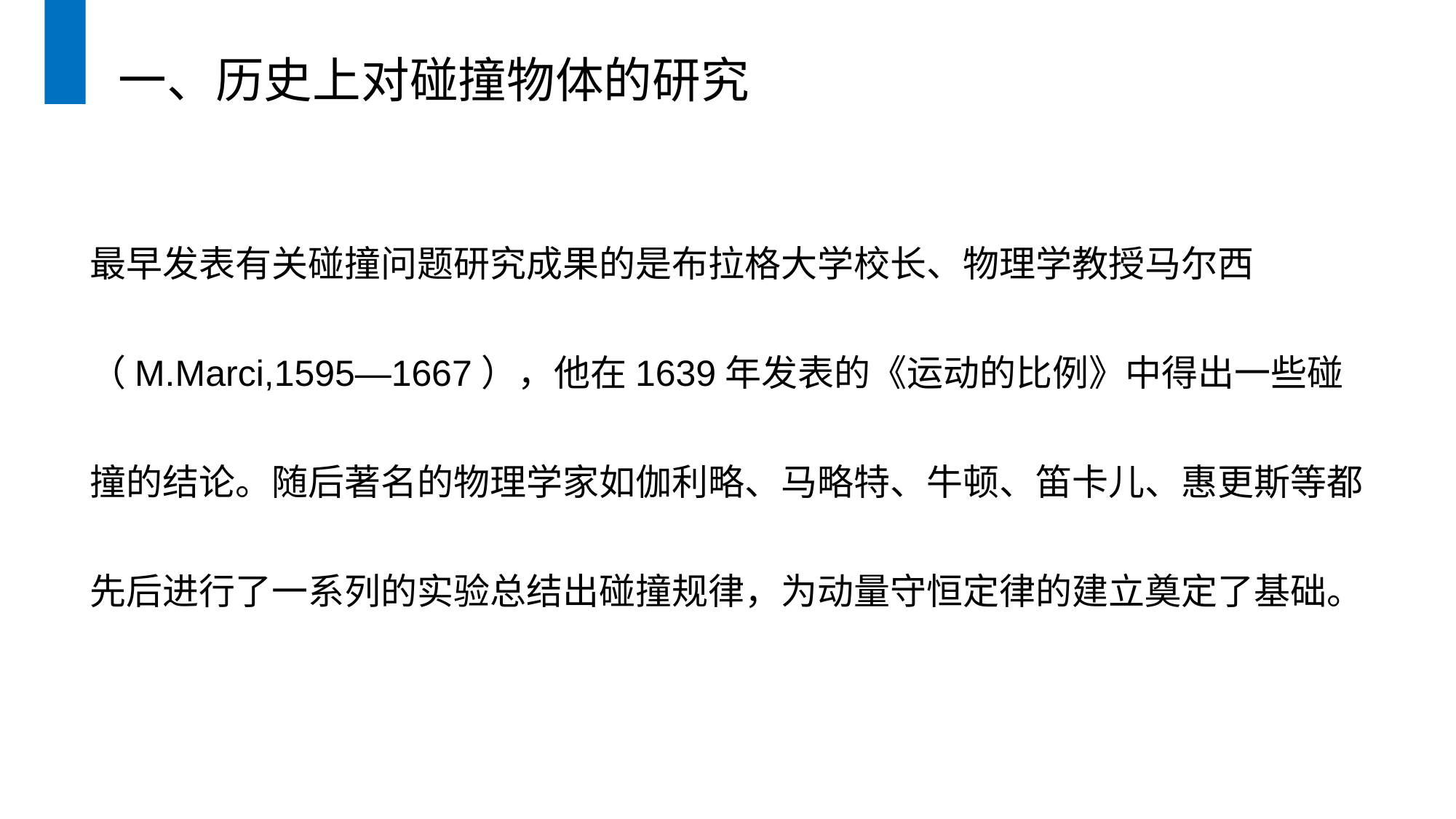

一、历史上对碰撞物体的研究
最早发表有关碰撞问题研究成果的是布拉格大学校长、物理学教授马尔西（M.Marci,1595—1667），他在1639年发表的《运动的比例》中得出一些碰撞的结论。随后著名的物理学家如伽利略、马略特、牛顿、笛卡儿、惠更斯等都先后进行了一系列的实验总结出碰撞规律，为动量守恒定律的建立奠定了基础。